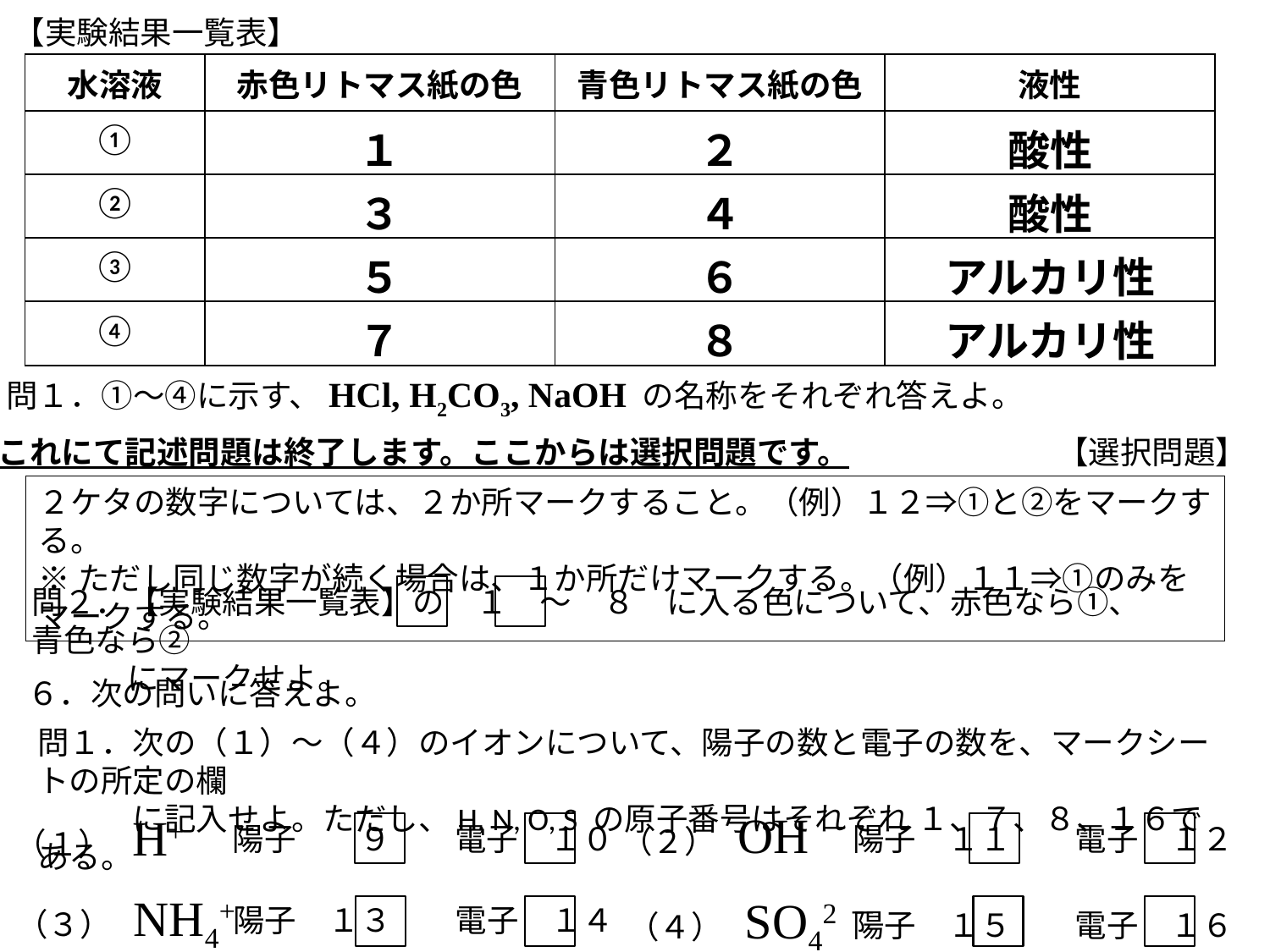

【実験結果一覧表】
| 水溶液 | 赤色リトマス紙の色 | 青色リトマス紙の色 | 液性 |
| --- | --- | --- | --- |
| ① | １ | ２ | 酸性 |
| ② | ３ | ４ | 酸性 |
| ③ | ５ | ６ | アルカリ性 |
| ④ | ７ | ８ | アルカリ性 |
問１．①～④に示す、HCl, H2CO3, NaOH の名称をそれぞれ答えよ。
これにて記述問題は終了します。ここからは選択問題です。
【選択問題】
２ケタの数字については、２か所マークすること。（例）１２⇒①と②をマークする。
※ただし同じ数字が続く場合は、１か所だけマークする。（例）１１⇒①のみをマークする。
問２．【実験結果一覧表】の　１　～　８　に入る色について、赤色なら①、青色なら②
　　　にマークせよ。

６．次の問いに答えよ。
問１．次の（１）～（４）のイオンについて、陽子の数と電子の数を、マークシートの所定の欄
　　　に記入せよ。ただし、H, N, O, S の原子番号はそれぞれ １、７、８、１６である。
（２）  OH－
（１）  H+
陽子　　９　　電子　１０
陽子　１１　　電子　１２

（３）  NH4+
（４）  SO42－
陽子　１３　　電子　１４

陽子　１５　　電子　１６